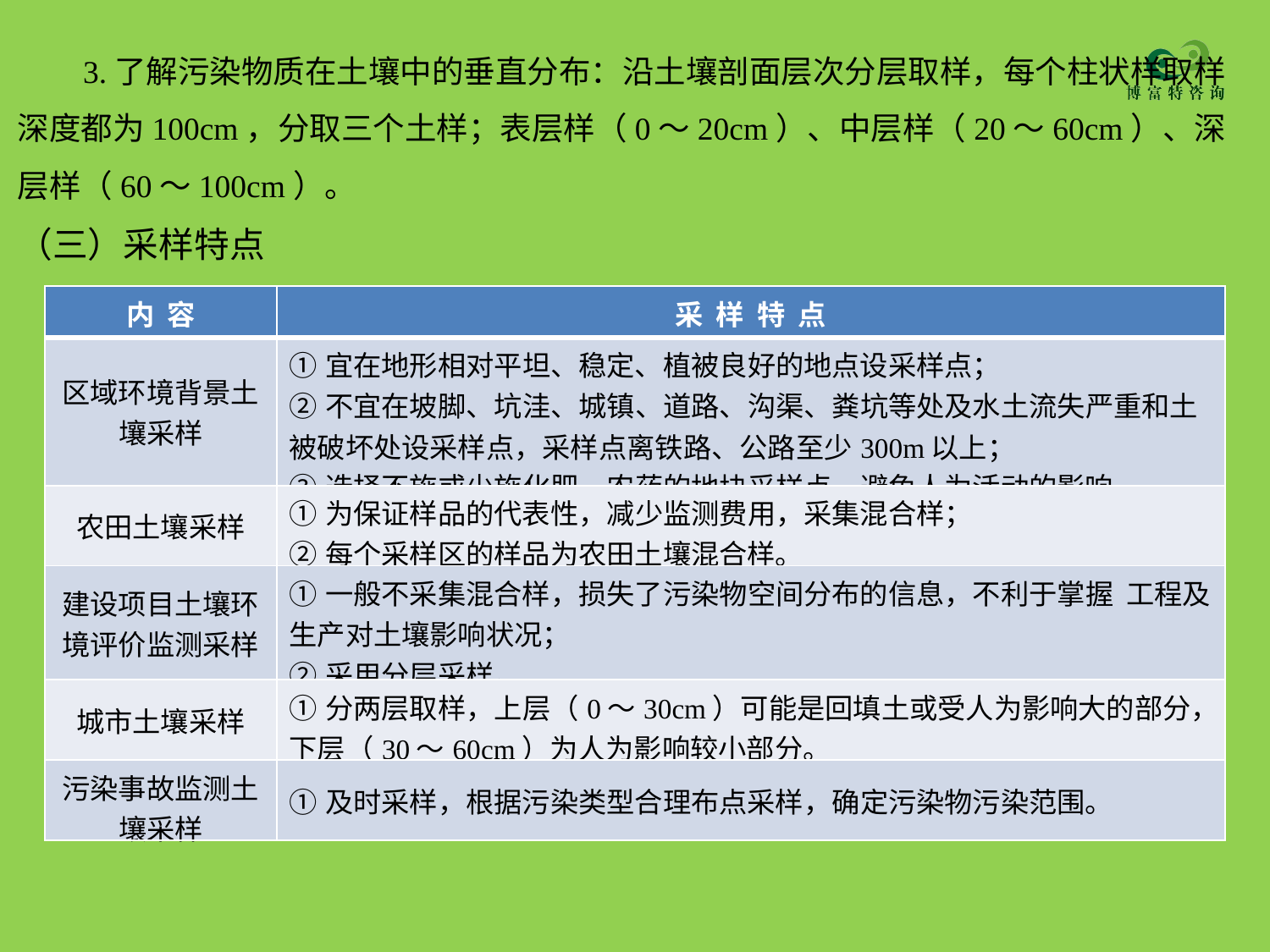

3.了解污染物质在土壤中的垂直分布：沿土壤剖面层次分层取样，每个柱状样取样深度都为100cm，分取三个土样；表层样（0～20cm）、中层样（20～60cm）、深层样（60～100cm）。
（三）采样特点
| 内 容 | 采 样 特 点 |
| --- | --- |
| 区域环境背景土壤采样 | ①宜在地形相对平坦、稳定、植被良好的地点设采样点； ②不宜在坡脚、坑洼、城镇、道路、沟渠、粪坑等处及水土流失严重和土被破坏处设采样点，采样点离铁路、公路至少300m以上； ③选择不施或少施化肥、农药的地块采样点，避免人为活动的影响。 |
| 农田土壤采样 | ①为保证样品的代表性，减少监测费用，采集混合样； ②每个采样区的样品为农田土壤混合样。 |
| 建设项目土壤环境评价监测采样 | ①一般不采集混合样，损失了污染物空间分布的信息，不利于掌握 工程及生产对土壤影响状况； ②采用分层采样。 |
| 城市土壤采样 | ①分两层取样，上层（0～30cm）可能是回填土或受人为影响大的部分，下层（30～60cm）为人为影响较小部分。 |
| 污染事故监测土壤采样 | ①及时采样，根据污染类型合理布点采样，确定污染物污染范围。 |